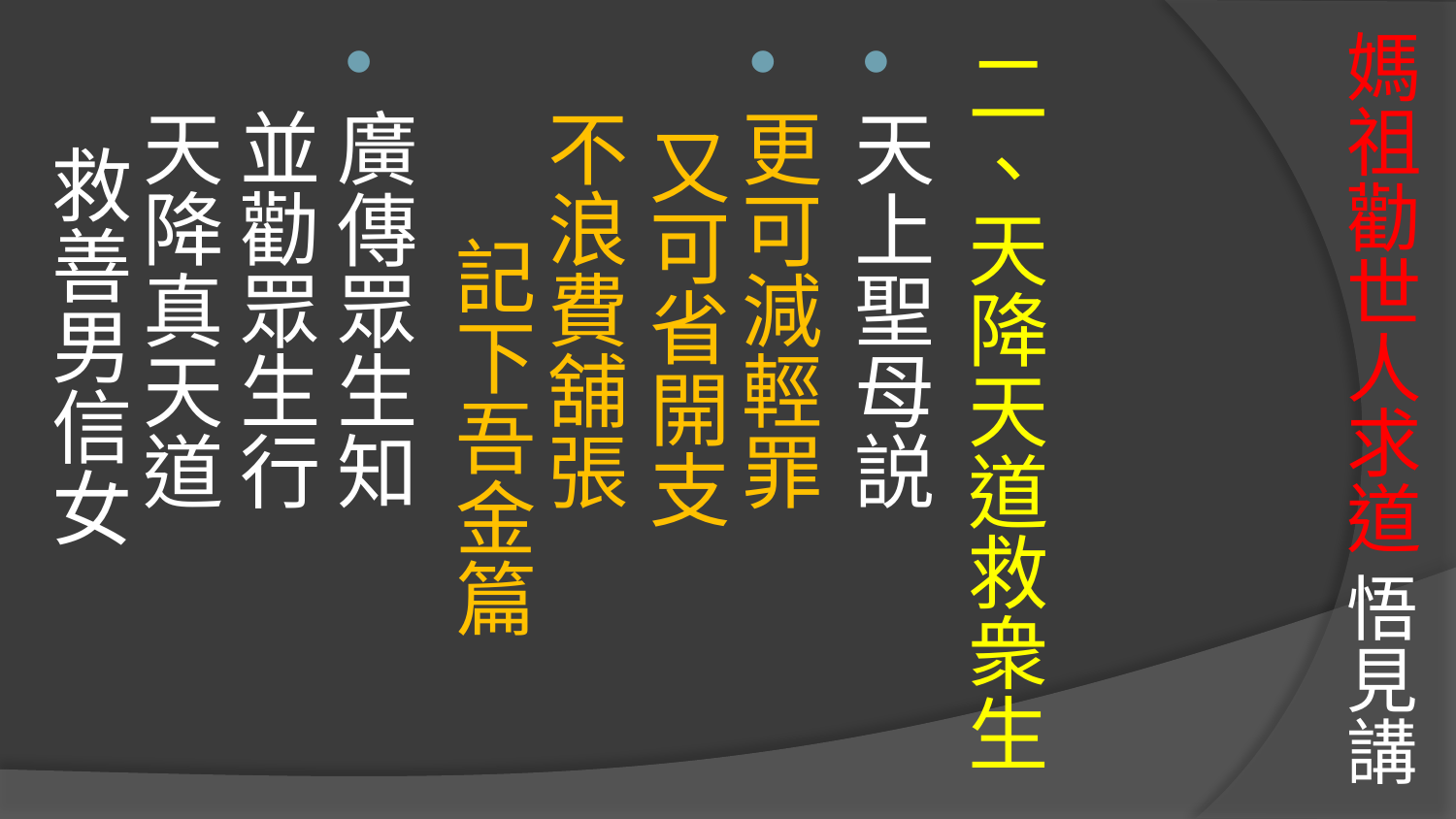

# 媽祖勸世人求道 悟見講
二、天降天道救衆生
天上聖母説
更可減輕罪                又可省開支
不浪費舖張                      記下吾金篇
廣傳眾生知             並勸眾生行
天降真天道                 救善男信女